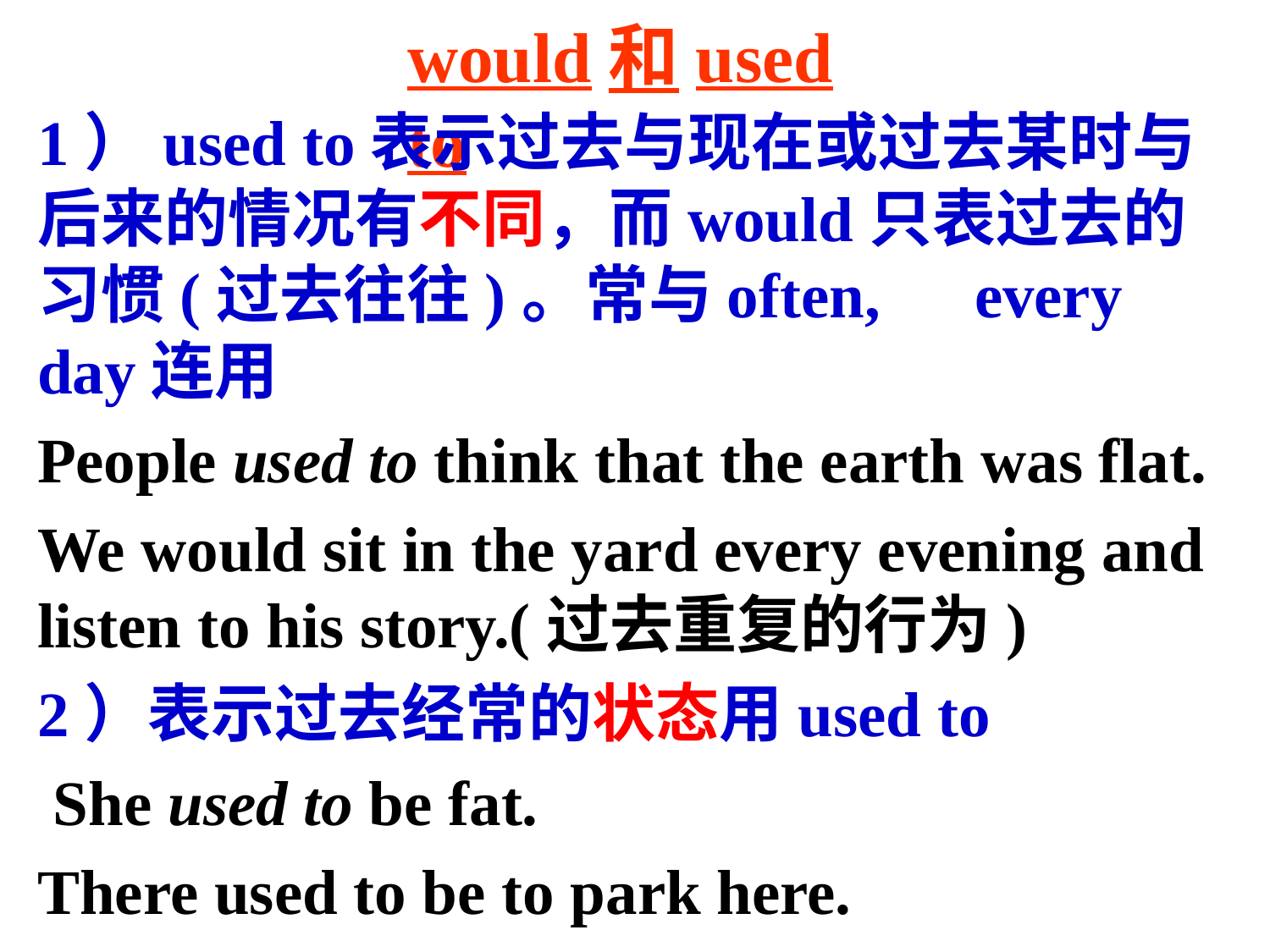

would和used to
1）used to表示过去与现在或过去某时与后来的情况有不同，而would只表过去的习惯(过去往往)。常与often,　every day连用
People used to think that the earth was flat.
We would sit in the yard every evening and listen to his story.(过去重复的行为)
2）表示过去经常的状态用used to
 She used to be fat.
There used to be to park here.